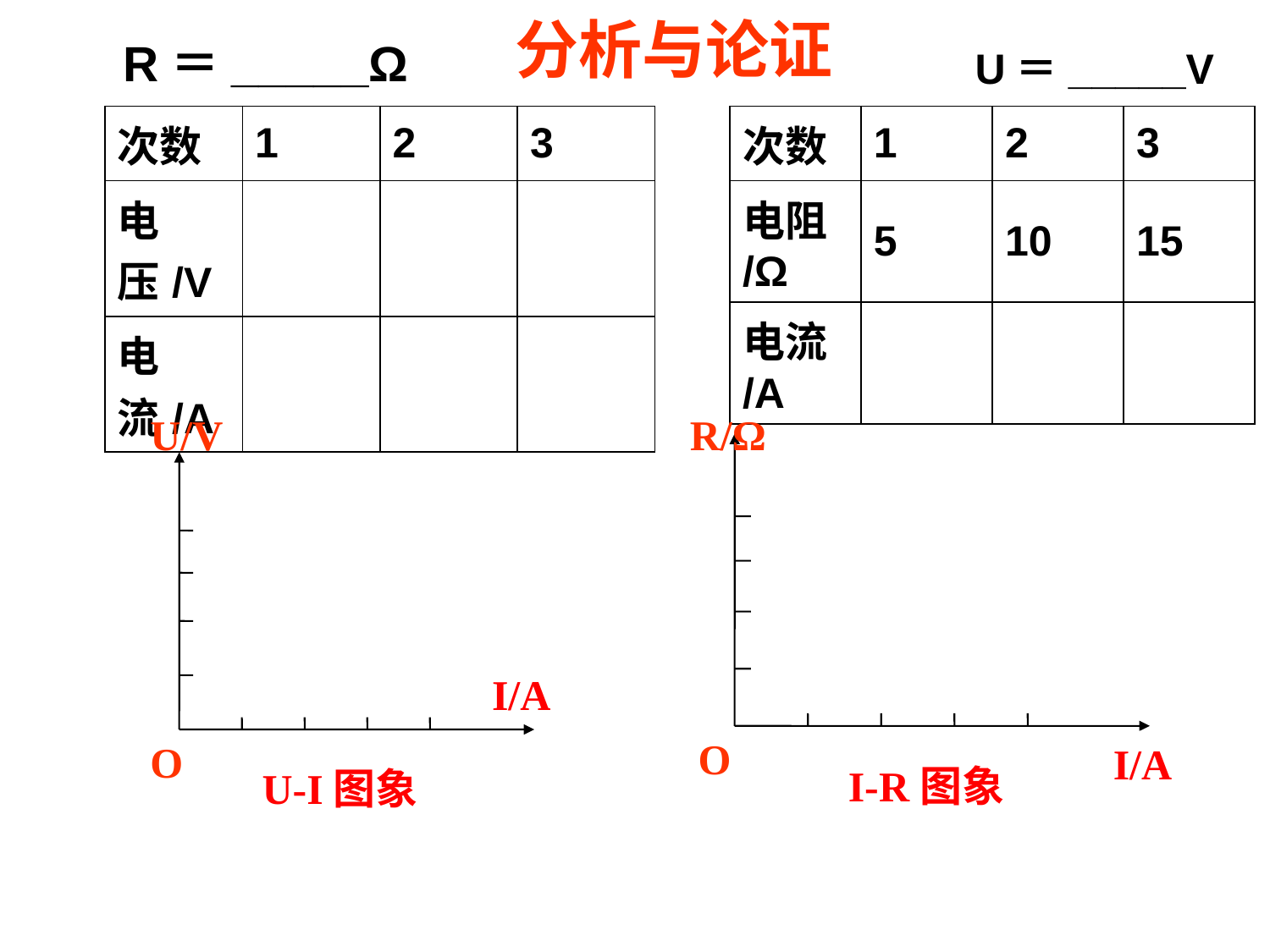

分析与论证
R＝_____Ω
U＝_____V
| 次数 | 1 | 2 | 3 |
| --- | --- | --- | --- |
| 电压/V |  |  |  |
| 电流/A |  |  |  |
| 次数 | 1 | 2 | 3 |
| --- | --- | --- | --- |
| 电阻/Ω | 5 | 10 | 15 |
| 电流/A |  |  |  |
U/V
I/A
O

U-I图象

R/Ω

O

I/A
I-R图象